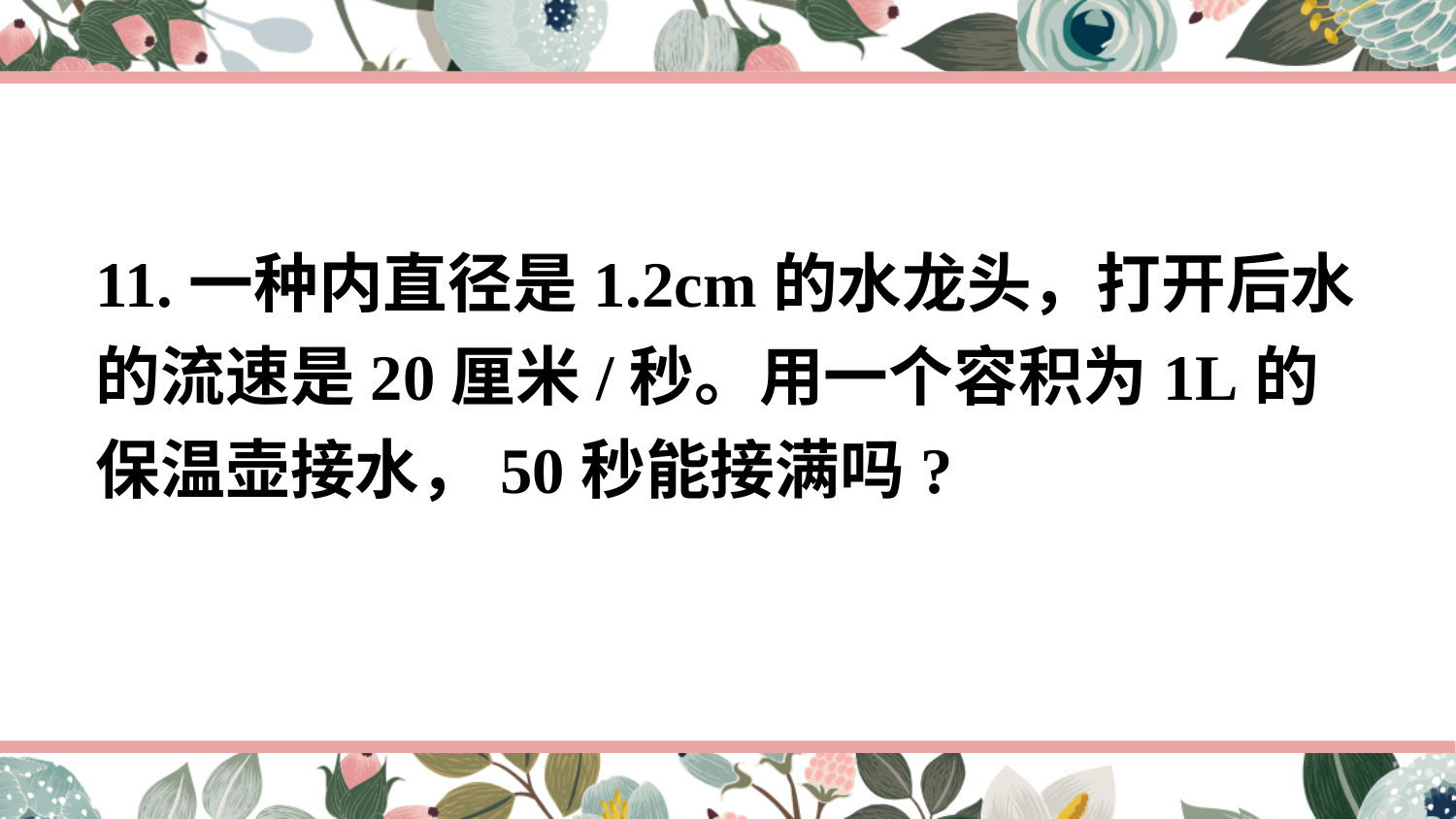

11.一种内直径是1.2cm的水龙头，打开后水的流速是20厘米/秒。用一个容积为1L的保温壶接水，50秒能接满吗?